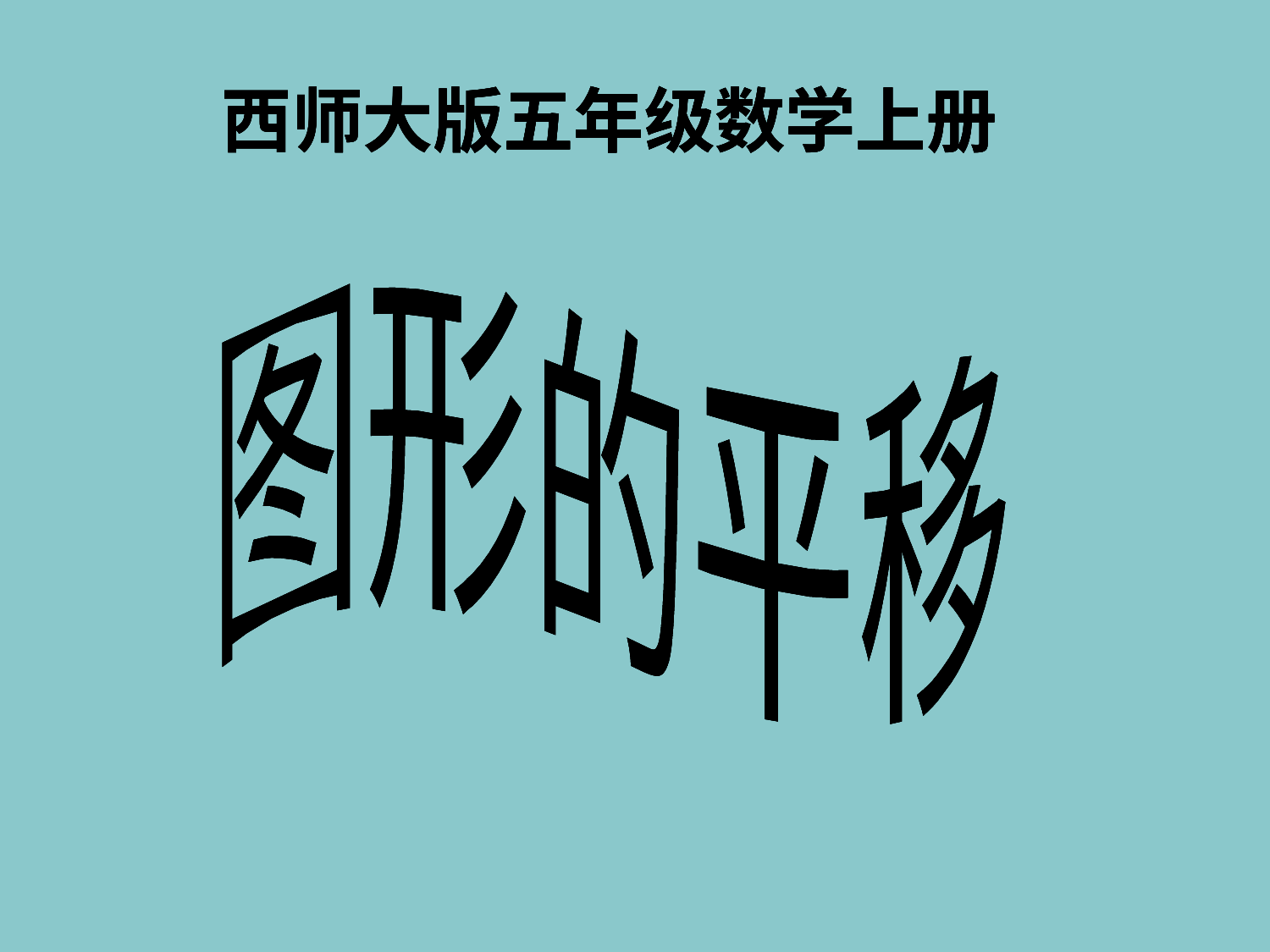

西师大版五年级数学上册
西师大版五年级数学上册
西师大版五年级数学上册
西师大版五年级数学上册
图形的平移
图形的平移
图形的平移
图形的平移